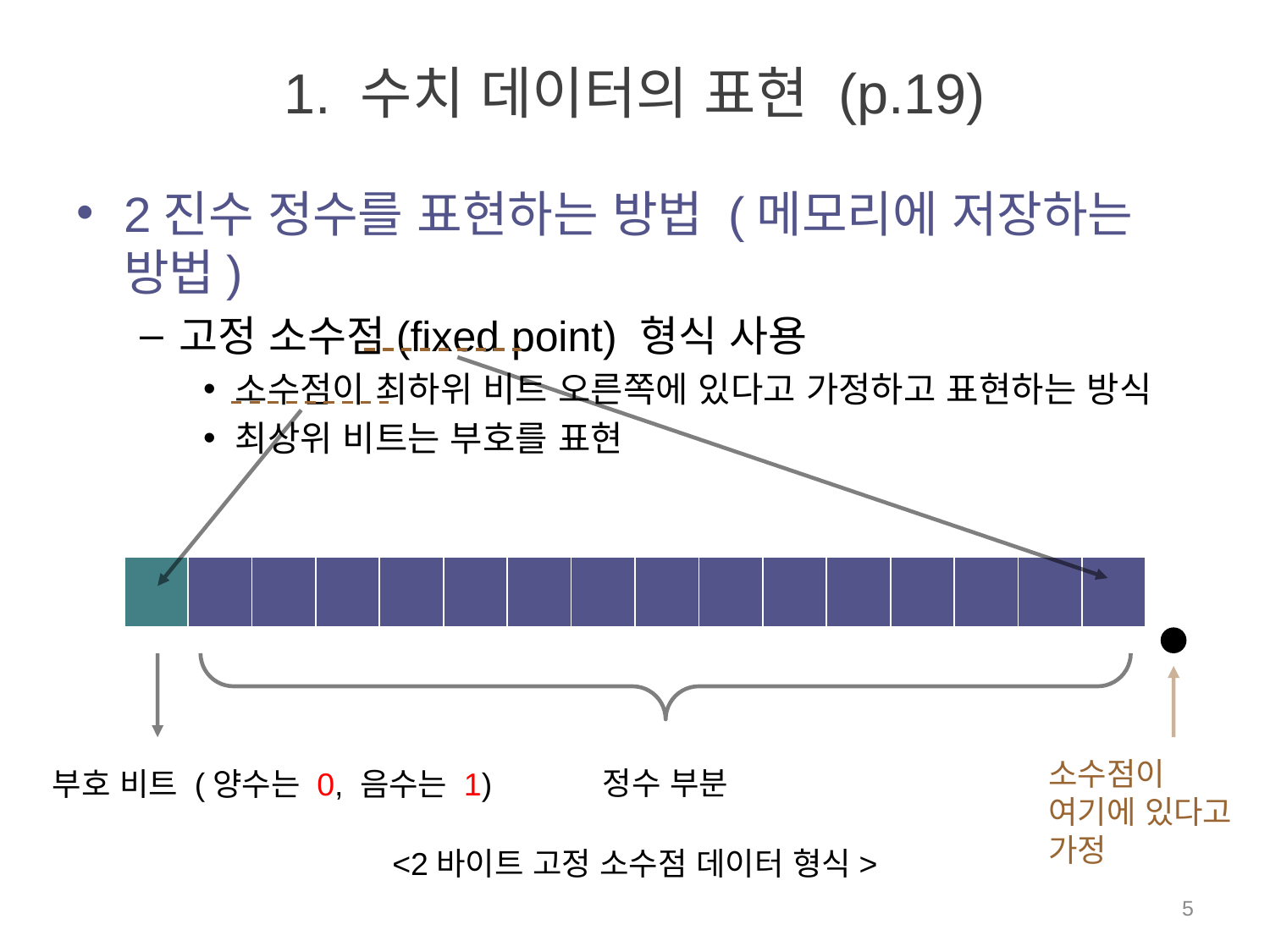

# 1. 수치 데이터의 표현 (p.19)
2진수 정수를 표현하는 방법 (메모리에 저장하는 방법)
고정 소수점(fixed point) 형식 사용
소수점이 최하위 비트 오른쪽에 있다고 가정하고 표현하는 방식
최상위 비트는 부호를 표현

|  |  |  |  |  |  |  |  |  |  |  |  |  |  |  |  |
| --- | --- | --- | --- | --- | --- | --- | --- | --- | --- | --- | --- | --- | --- | --- | --- |

소수점이 여기에 있다고 가정
정수 부분
부호 비트 (양수는 0, 음수는 1)
<2바이트 고정 소수점 데이터 형식>
5